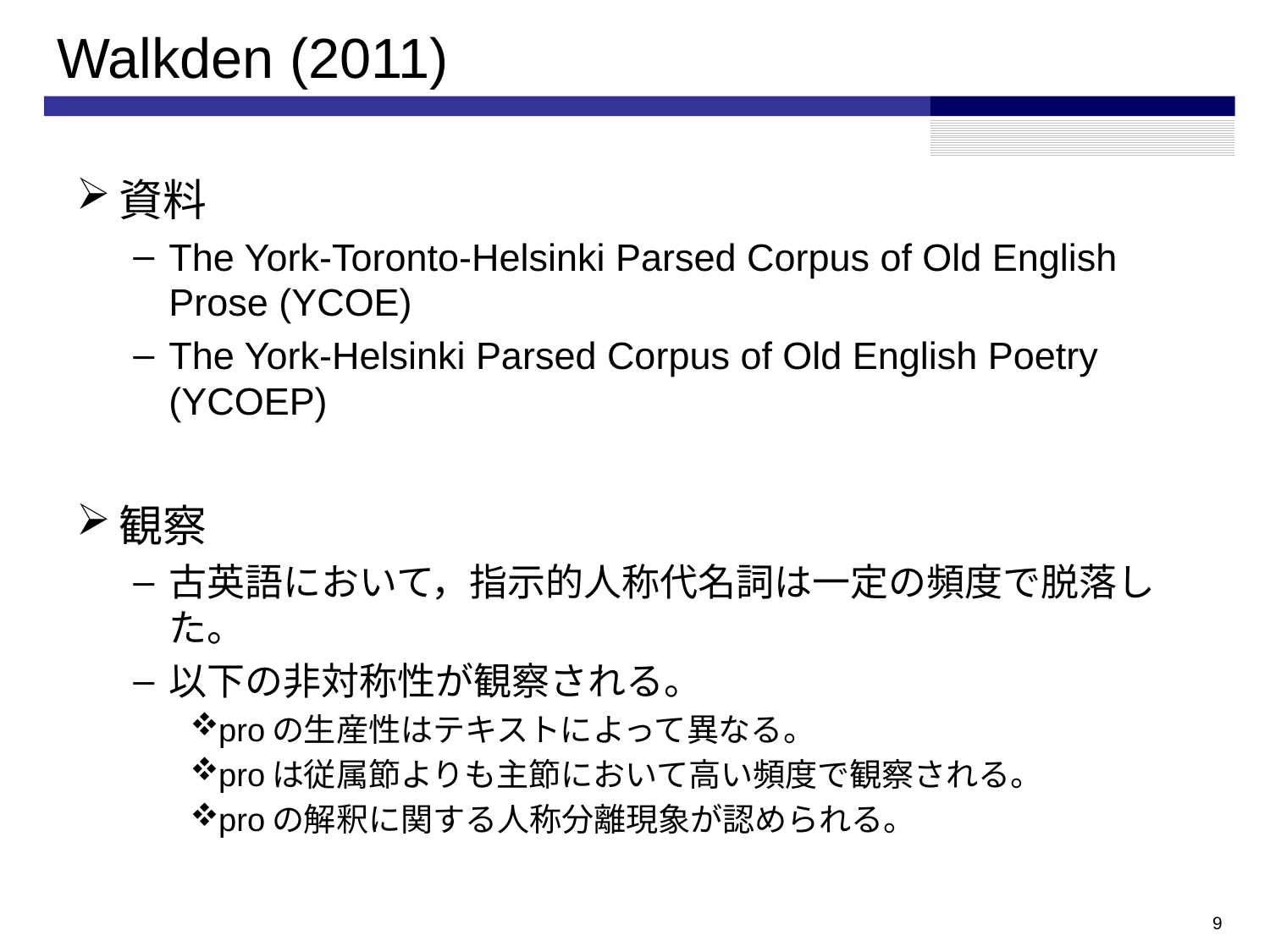

# Walkden (2011)
資料
The York-Toronto-Helsinki Parsed Corpus of Old English Prose (YCOE)
The York-Helsinki Parsed Corpus of Old English Poetry (YCOEP)

観察
古英語において，指示的人称代名詞は一定の頻度で脱落した。
以下の非対称性が観察される。
proの生産性はテキストによって異なる。
proは従属節よりも主節において高い頻度で観察される。
proの解釈に関する人称分離現象が認められる。
9